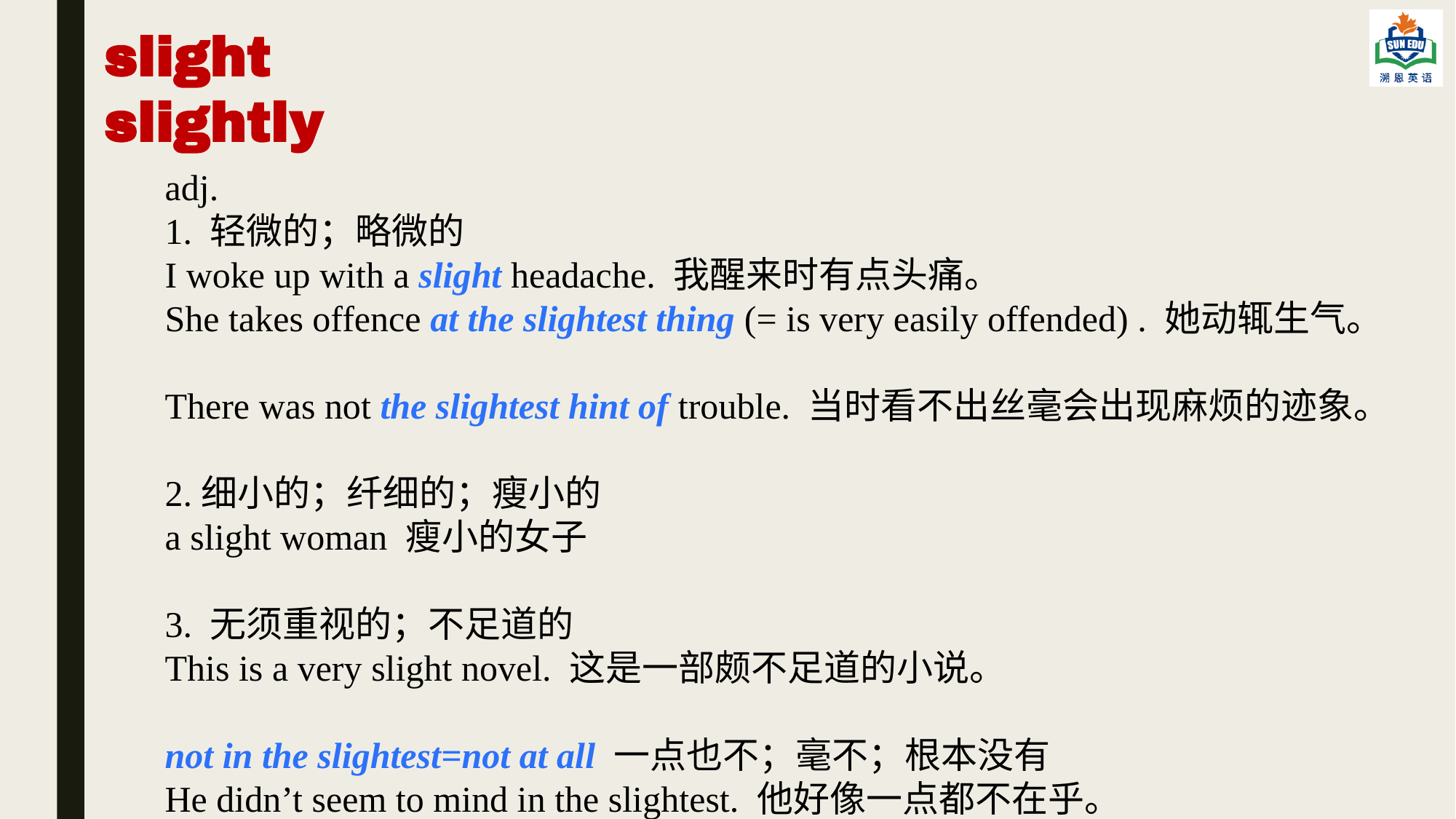

slight
slightly
adj.
1. 轻微的；略微的
I woke up with a slight headache. 我醒来时有点头痛。
She takes offence at the slightest thing (= is very easily offended) . 她动辄生气。
There was not the slightest hint of trouble. 当时看不出丝毫会出现麻烦的迹象。

2.细小的；纤细的；瘦小的
a slight woman 瘦小的女子

3. 无须重视的；不足道的
This is a very slight novel. 这是一部颇不足道的小说。

not in the slightest=not at all 一点也不；毫不；根本没有
He didn’t seem to mind in the slightest. 他好像一点都不在乎。